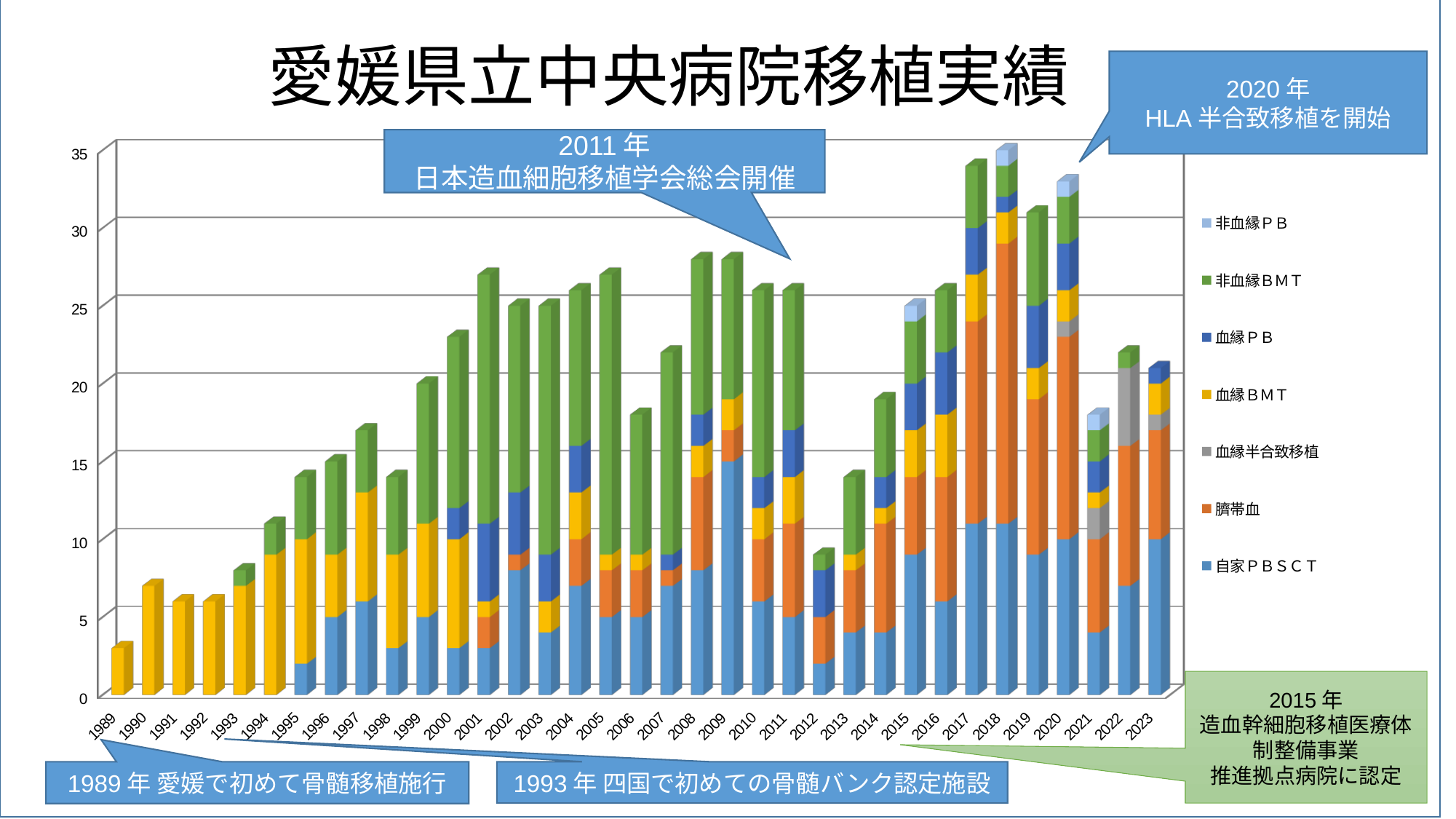

# 愛媛県立中央病院移植実績
2020年
HLA半合致移植を開始

2011年
日本造血細胞移植学会総会開催

[unsupported chart]

2015年
造血幹細胞移植医療体制整備事業
推進拠点病院に認定
1989年 愛媛で初めて骨髄移植施行
1993年 四国で初めての骨髄バンク認定施設